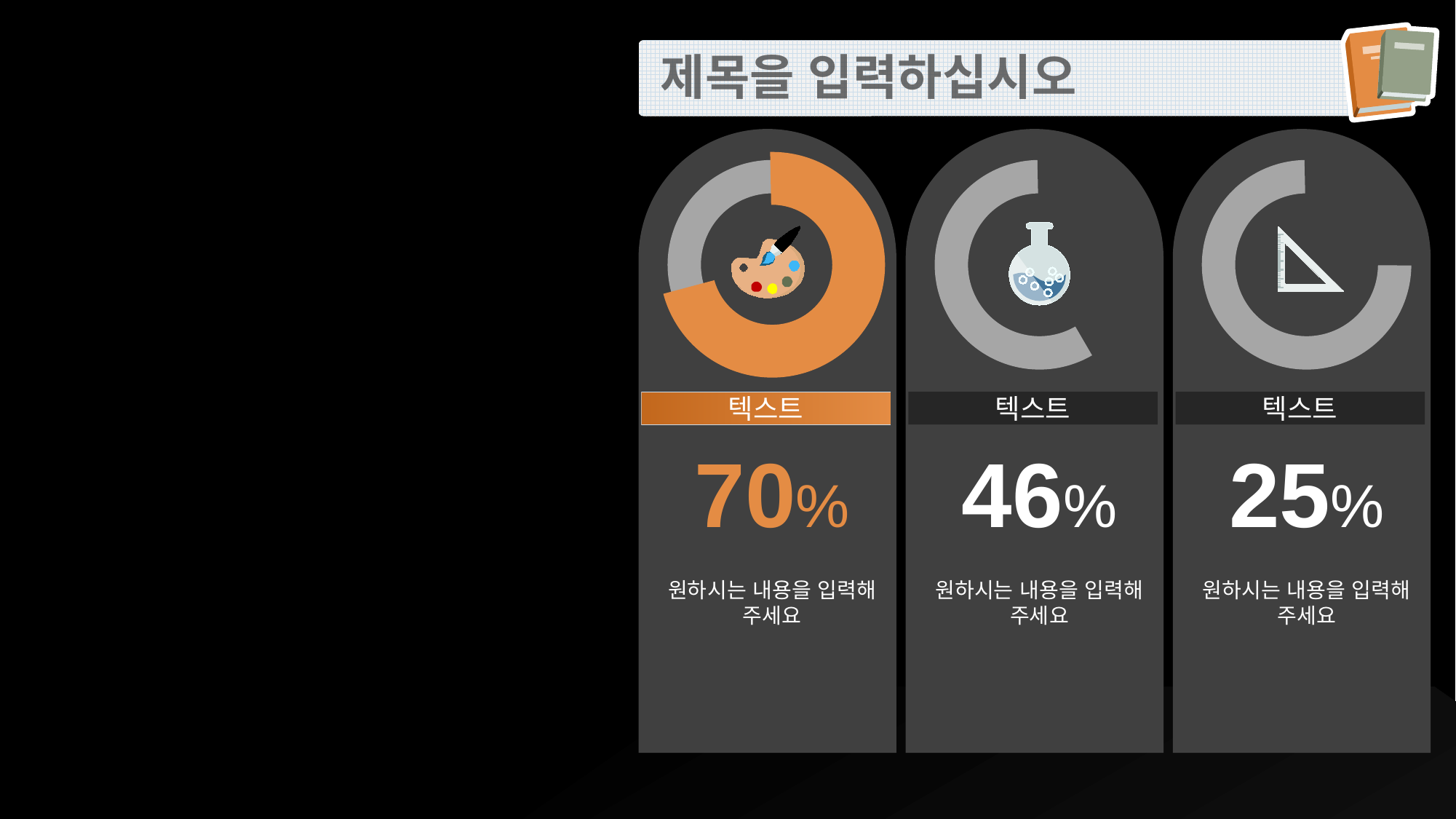

# 제목을 입력하십시오

텍스트
텍스트
텍스트
70%
46%
25%
원하시는 내용을 입력해 주세요
원하시는 내용을 입력해 주세요
원하시는 내용을 입력해 주세요